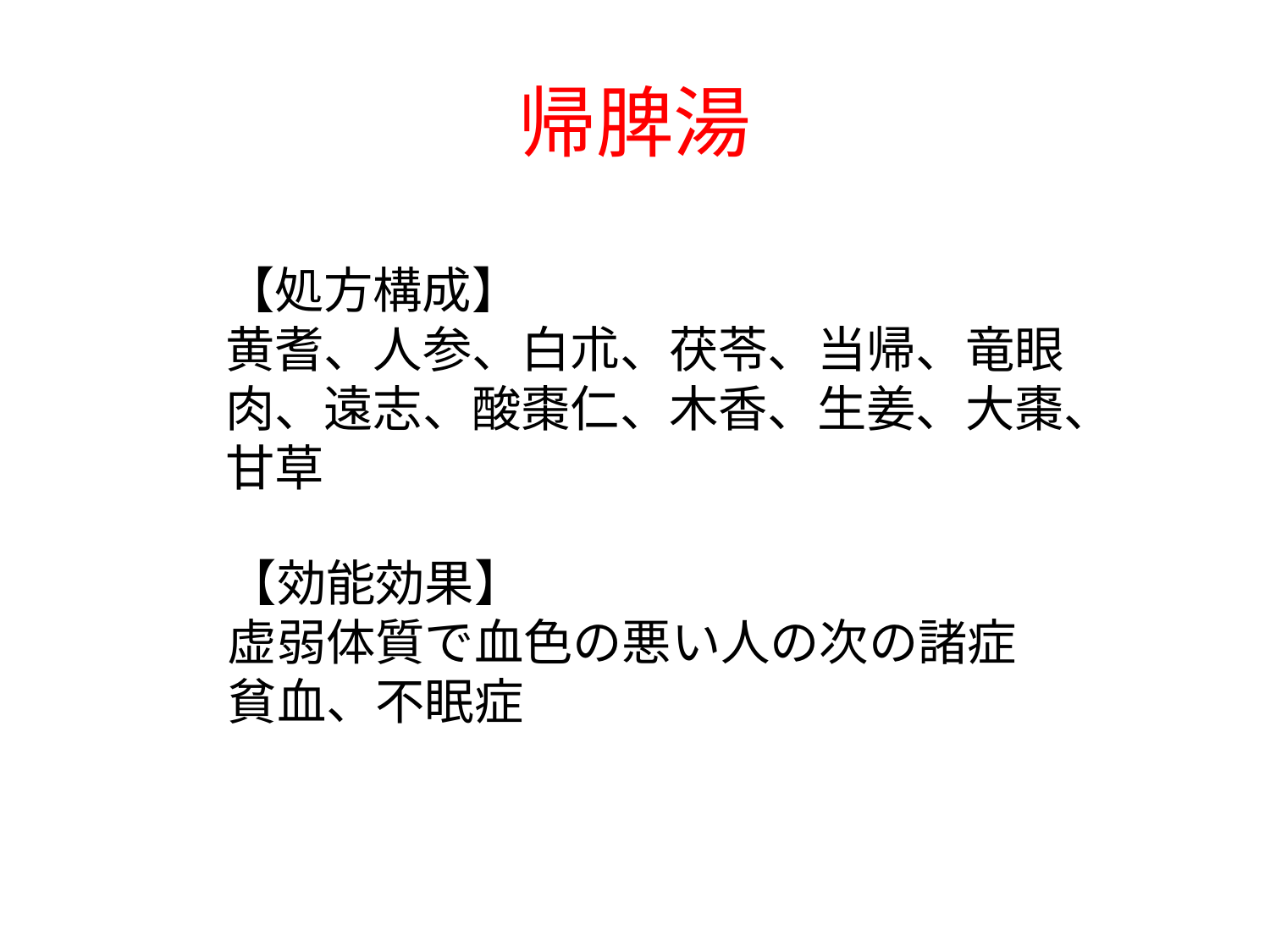

# 帰脾湯
【処方構成】
黄耆、人参、白朮、茯苓、当帰、竜眼肉、遠志、酸棗仁、木香、生姜、大棗、甘草
【効能効果】
虚弱体質で血色の悪い人の次の諸症
貧血、不眠症